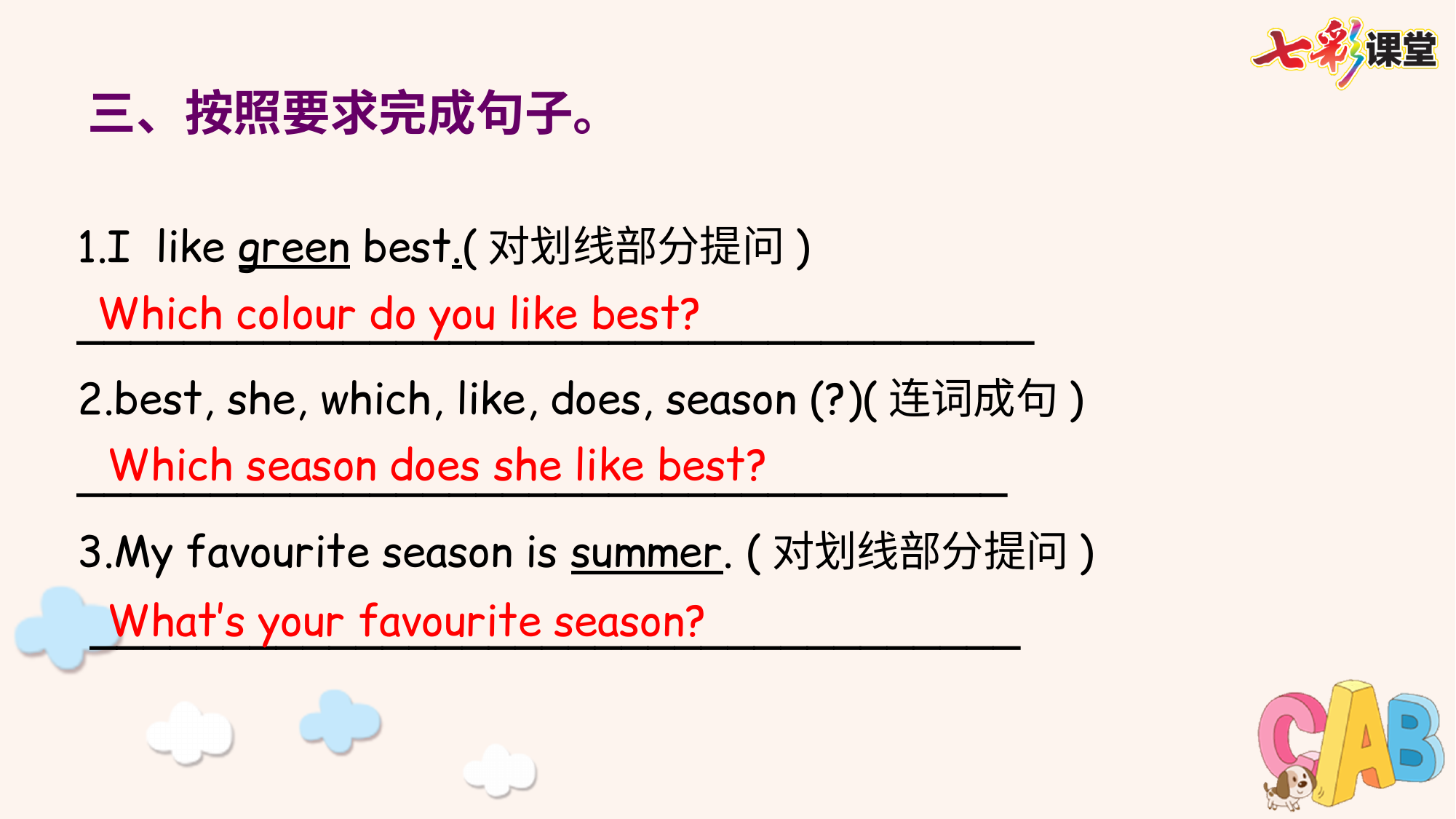

三、按照要求完成句子。
1.I  like green best.(对划线部分提问)
____________________________________
2.best, she, which, like, does, season (?)(连词成句)
___________________________________
3.My favourite season is summer. (对划线部分提问)
 ___________________________________

Which colour do you like best?
Which season does she like best?
What’s your favourite season?